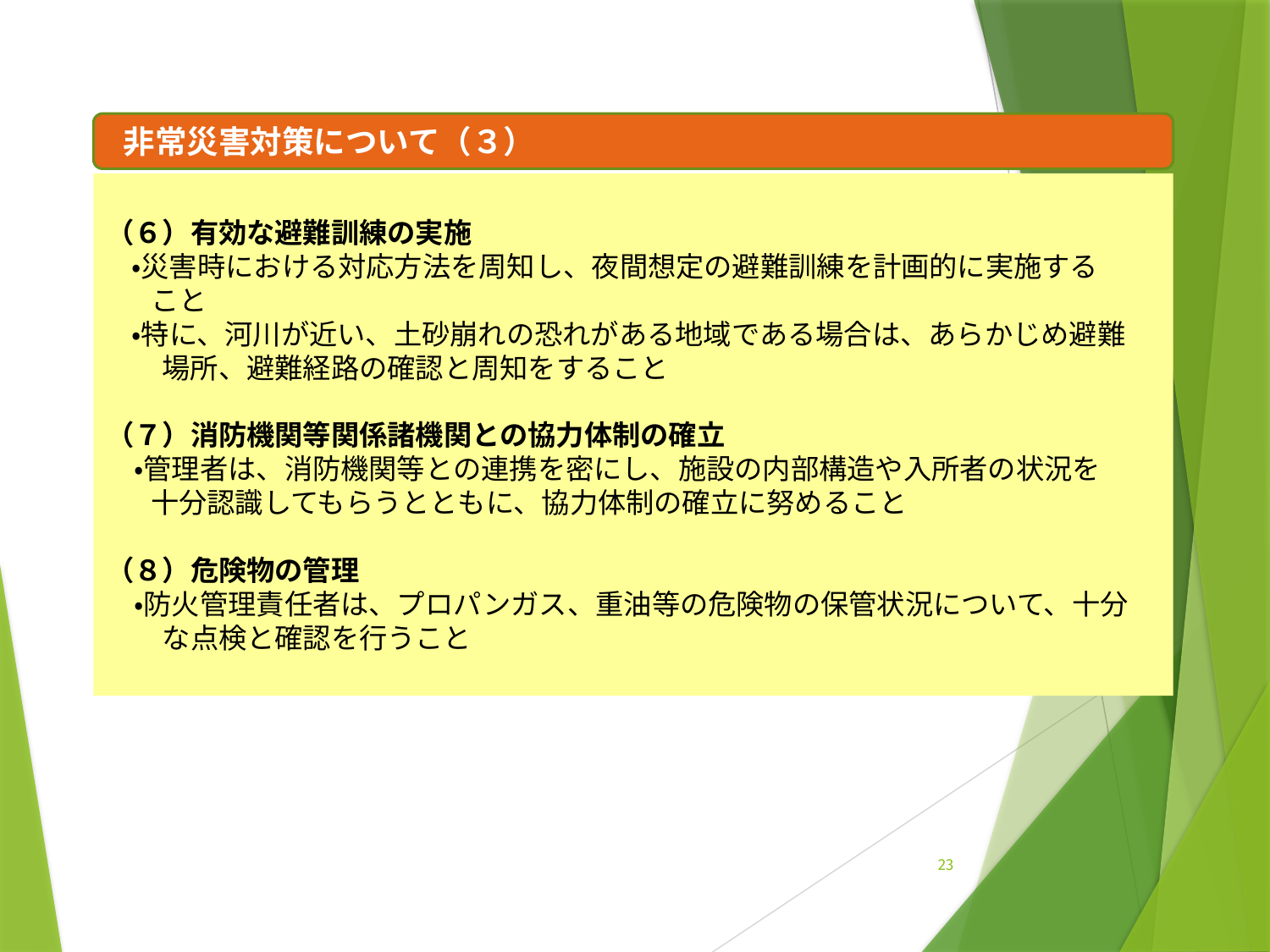

非常災害対策について（３）
（６）有効な避難訓練の実施
   ・災害時における対応方法を周知し、夜間想定の避難訓練を計画的に実施する
      こと
   ・特に、河川が近い、土砂崩れの恐れがある地域である場合は、あらかじめ避難
　　場所、避難経路の確認と周知をすること

（７）消防機関等関係諸機関との協力体制の確立
　・管理者は、消防機関等との連携を密にし、施設の内部構造や入所者の状況を
      十分認識してもらうとともに、協力体制の確立に努めること

（８）危険物の管理
　・防火管理責任者は、プロパンガス、重油等の危険物の保管状況について、十分
　　な点検と確認を行うこと
23